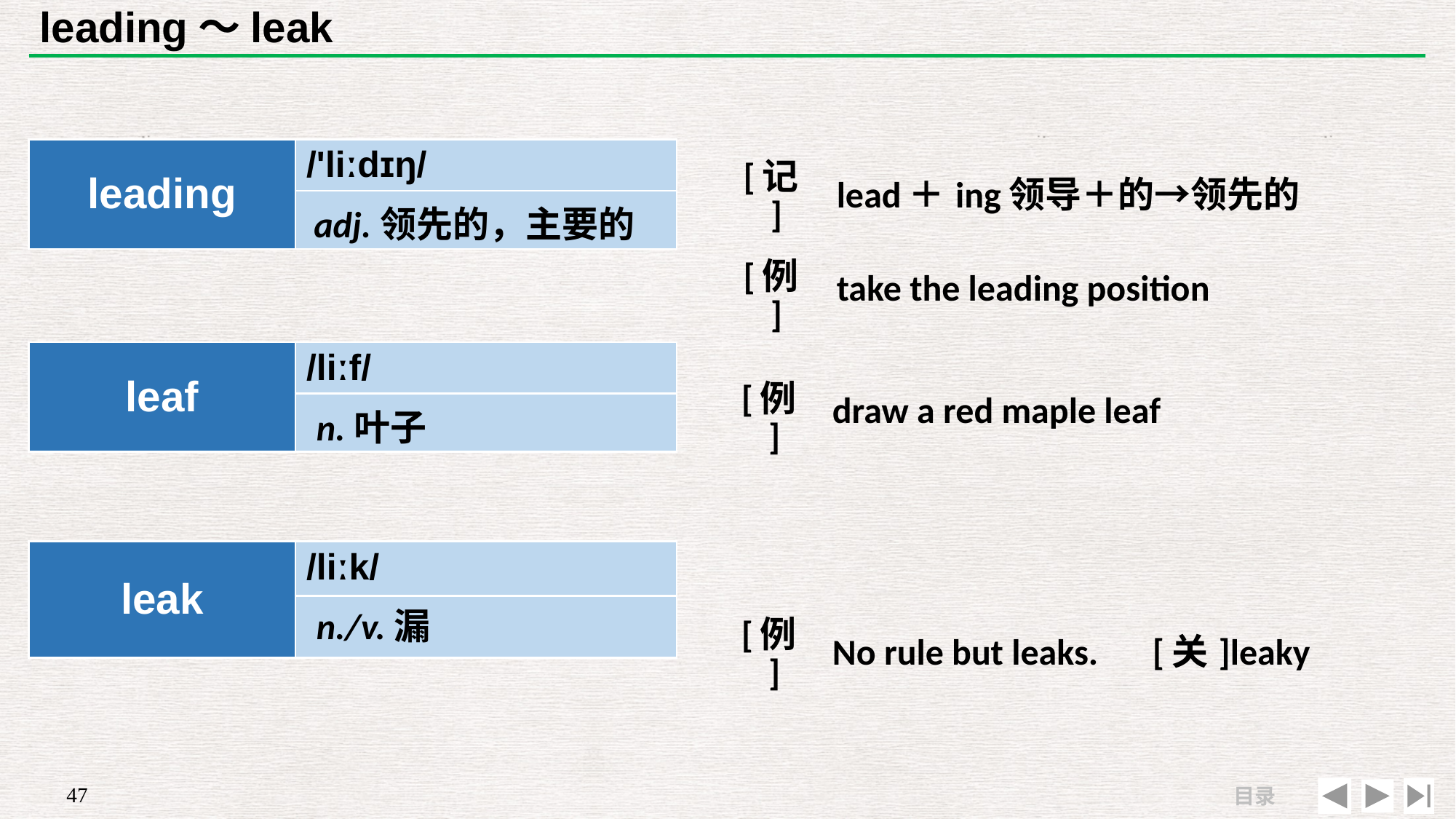

# leading～leak

| leading | /'liːdɪŋ/ |
| --- | --- |
|  |  |
| [记] | lead＋ing领导＋的→领先的 |
| --- | --- |
| [例] | take the leading position |
adj.领先的，主要的
|  |  |
| --- | --- |
| [例] | draw a red maple leaf |
| leaf | /liːf/ |
| --- | --- |
|  |  |
n.叶子
| leak | /liːk/ |
| --- | --- |
|  |  |
|  |  |
| --- | --- |
| [例] | No rule but leaks.　[关]leaky |
n./v.漏